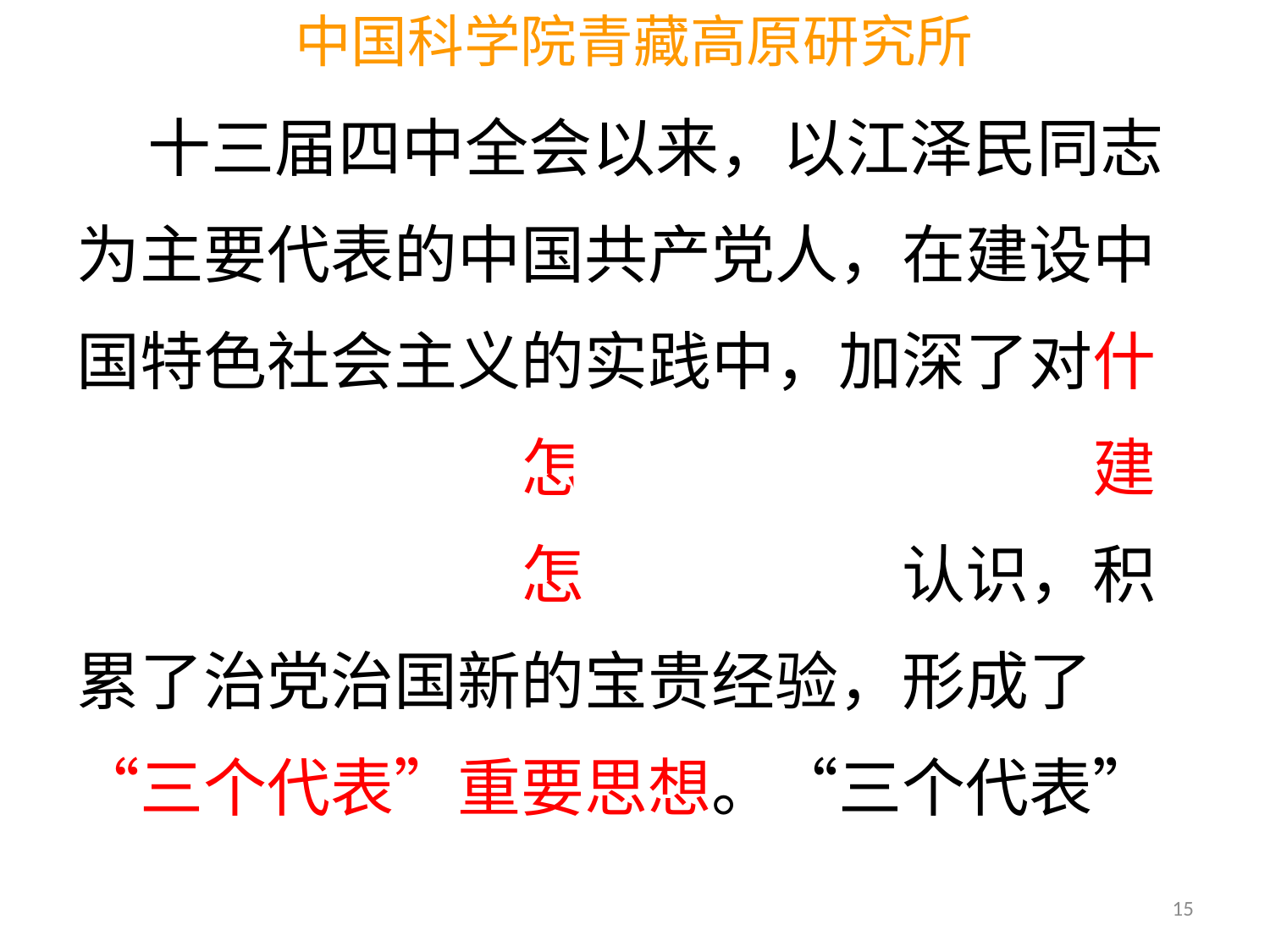

# 十三届四中全会以来，以江泽民同志为主要代表的中国共产党人，在建设中国特色社会主义的实践中，加深了对什么是社会主义、怎样建设社会主义和建设什么样的党、怎样建设党的认识，积累了治党治国新的宝贵经验，形成了“三个代表”重要思想。“三个代表”

15